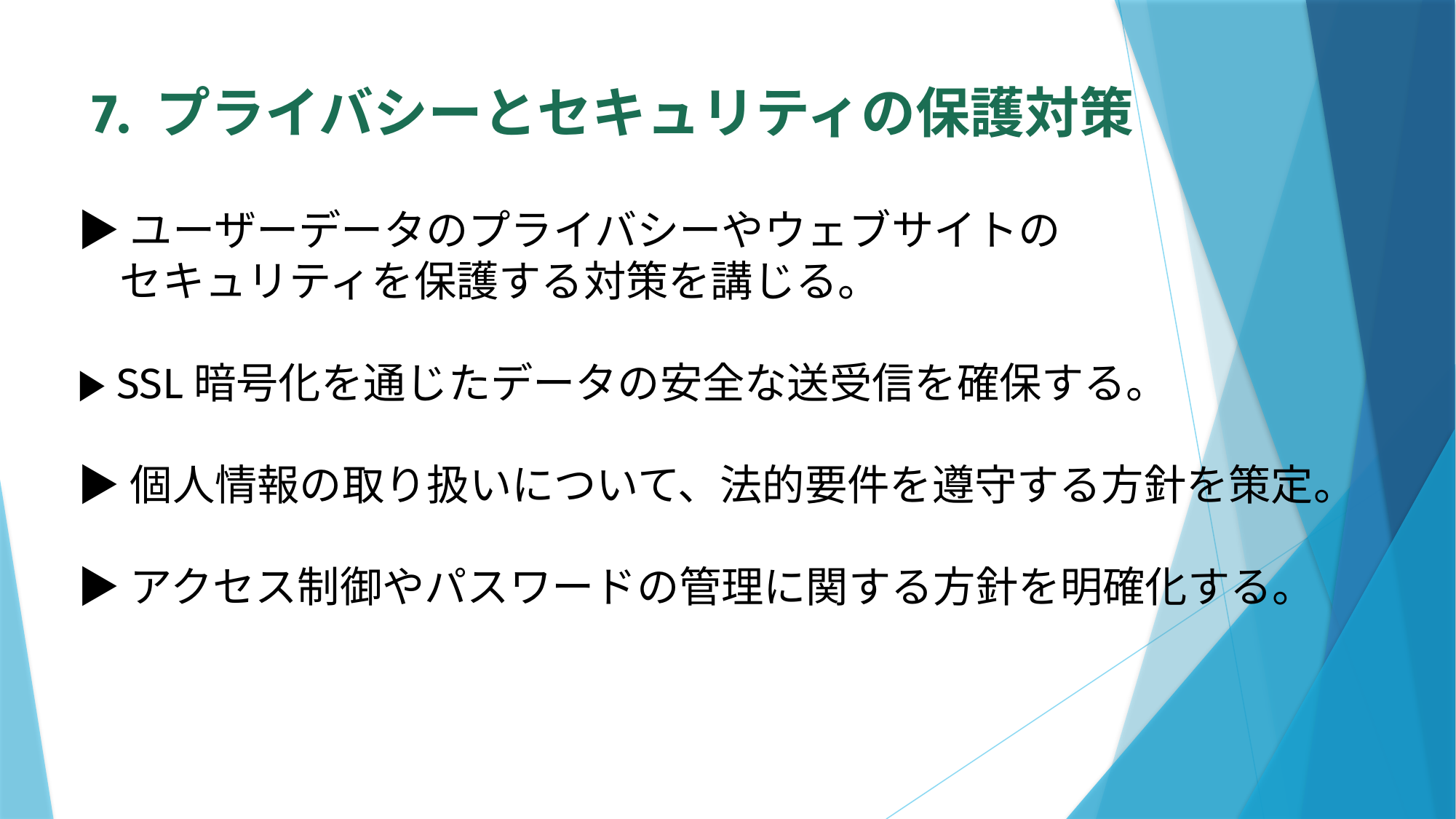

# 7. プライバシーとセキュリティの保護対策
▶ユーザーデータのプライバシーやウェブサイトの
　セキュリティを保護する対策を講じる。

▶ SSL暗号化を通じたデータの安全な送受信を確保する。

▶個人情報の取り扱いについて、法的要件を遵守する方針を策定。

▶アクセス制御やパスワードの管理に関する方針を明確化する。